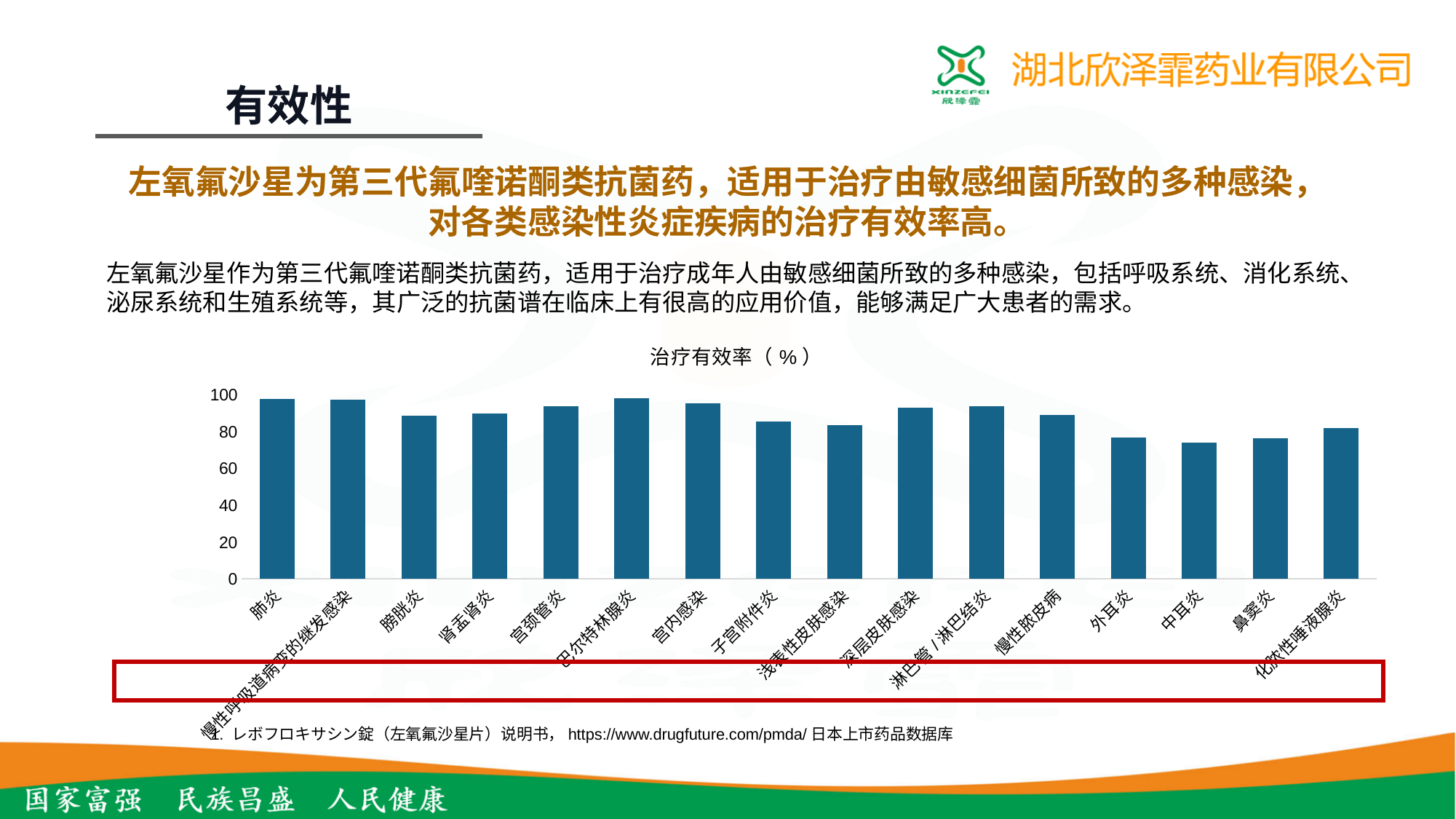

有效性
左氧氟沙星为第三代氟喹诺酮类抗菌药，适用于治疗由敏感细菌所致的多种感染，
对各类感染性炎症疾病的治疗有效率高。
左氧氟沙星作为第三代氟喹诺酮类抗菌药，适用于治疗成年人由敏感细菌所致的多种感染，包括呼吸系统、消化系统、泌尿系统和生殖系统等，其广泛的抗菌谱在临床上有很高的应用价值，能够满足广大患者的需求。

### Chart: 治疗有效率（%）

| Category | 有效率（%） |
|---|---|
| 肺炎 | 97.5 |
| 慢性呼吸道病变的继发感染 | 97.1 |
| 膀胱炎 | 88.4 |
| 肾盂肾炎 | 89.7 |
| 宫颈管炎 | 93.5 |
| 巴尔特林腺炎 | 98.0 |
| 宫内感染 | 95.1 |
| 子宫附件炎 | 85.4 |
| 浅表性皮肤感染 | 83.5 |
| 深层皮肤感染 | 92.8 |
| 淋巴管/淋巴结炎 | 93.8 |
| 慢性脓皮病 | 89.0 |
| 外耳炎 | 76.7 |
| 中耳炎 | 74.0 |
| 鼻窦炎 | 76.5 |
| 化脓性唾液腺炎 | 81.8 |
1. レボフロキサシン錠（左氧氟沙星片）说明书，https://www.drugfuture.com/pmda/日本上市药品数据库